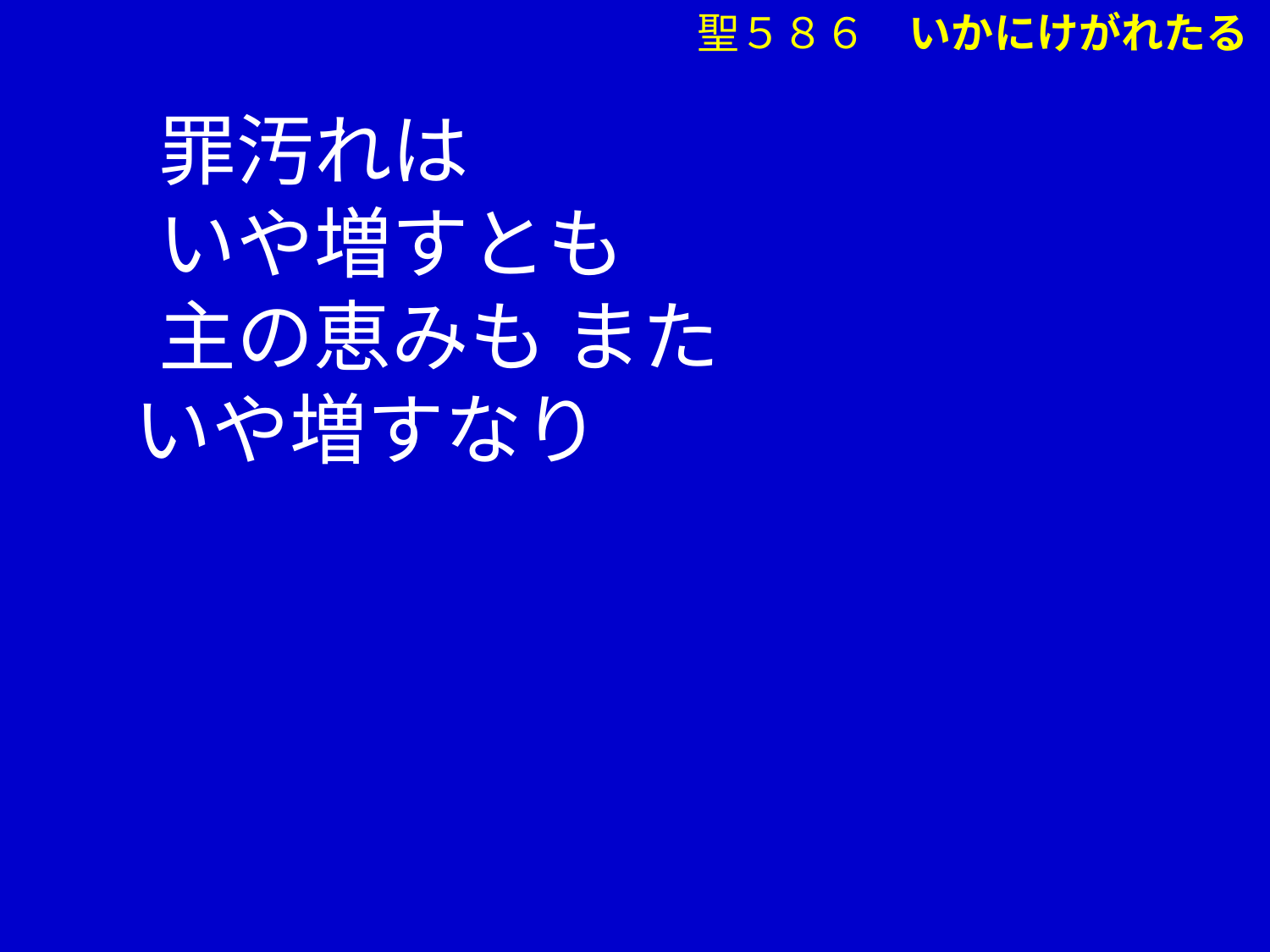

罪汚れは
　いや増すとも
　主の恵みも また
  いや増すなり
聖５８６　いかにけがれたる